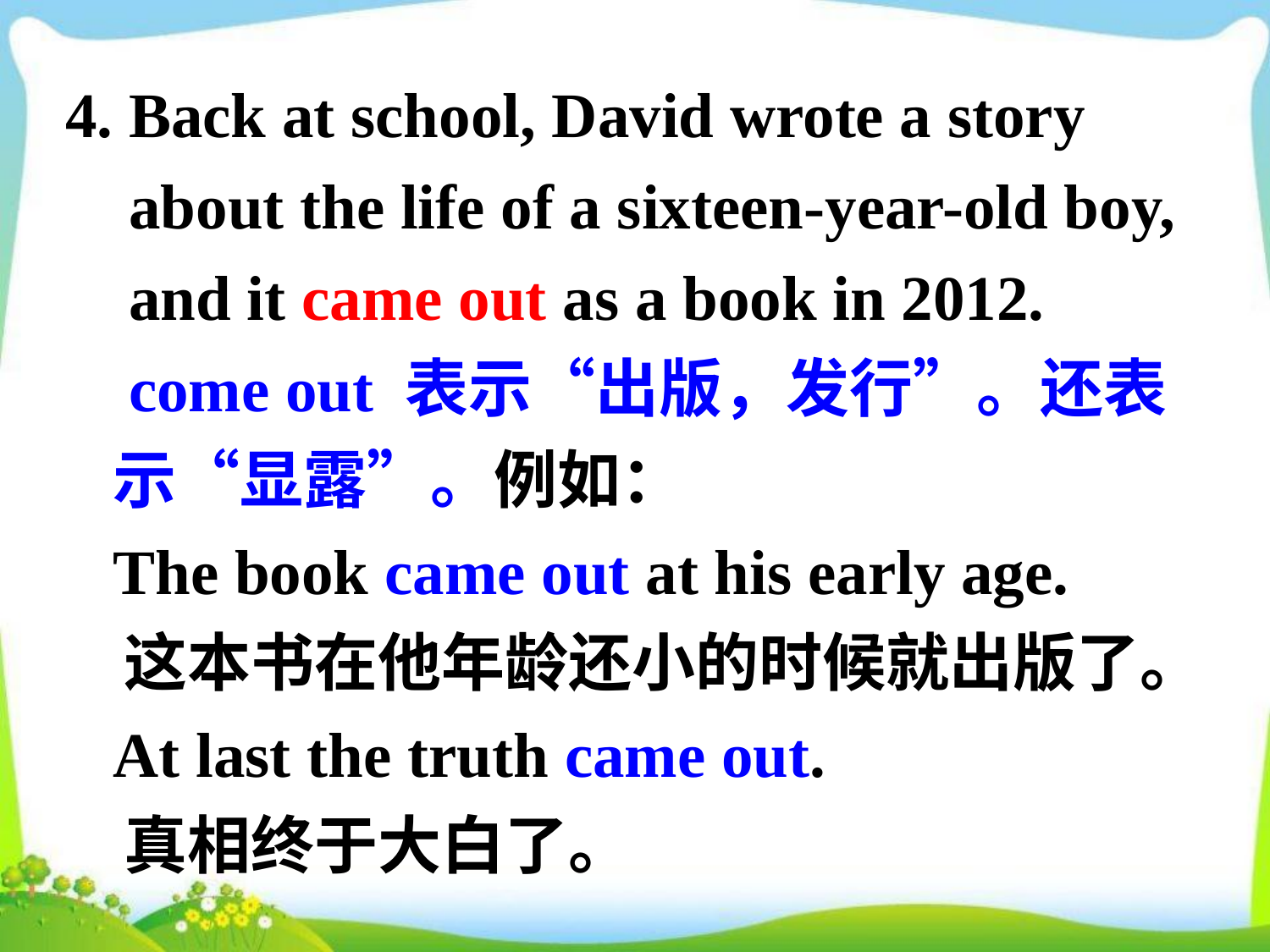

4. Back at school, David wrote a story
    about the life of a sixteen-year-old boy,
    and it came out as a book in 2012.
    come out 表示“出版，发行”。还表示“显露”。例如：
   The book came out at his early age.
   这本书在他年龄还小的时候就出版了。
   At last the truth came out.
   真相终于大白了。